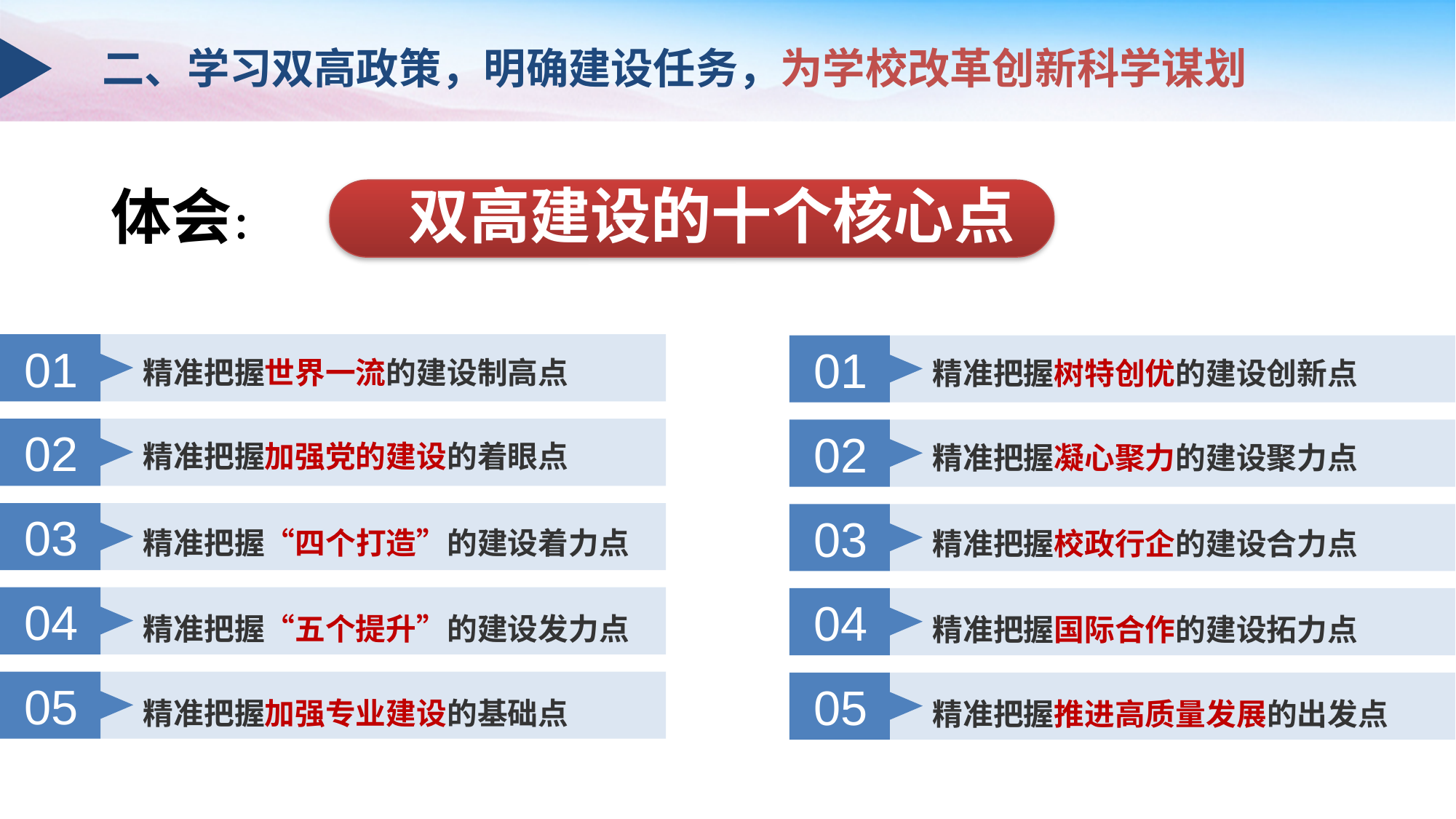

二、学习双高政策，明确建设任务，为学校改革创新科学谋划
体会：
双高建设的十个核心点

01
精准把握世界一流的建设制高点
01
精准把握树特创优的建设创新点
02
精准把握加强党的建设的着眼点
02
精准把握凝心聚力的建设聚力点
03
精准把握“四个打造”的建设着力点
03
精准把握校政行企的建设合力点
04
精准把握“五个提升”的建设发力点
04
精准把握国际合作的建设拓力点
05
精准把握加强专业建设的基础点
05
精准把握推进高质量发展的出发点